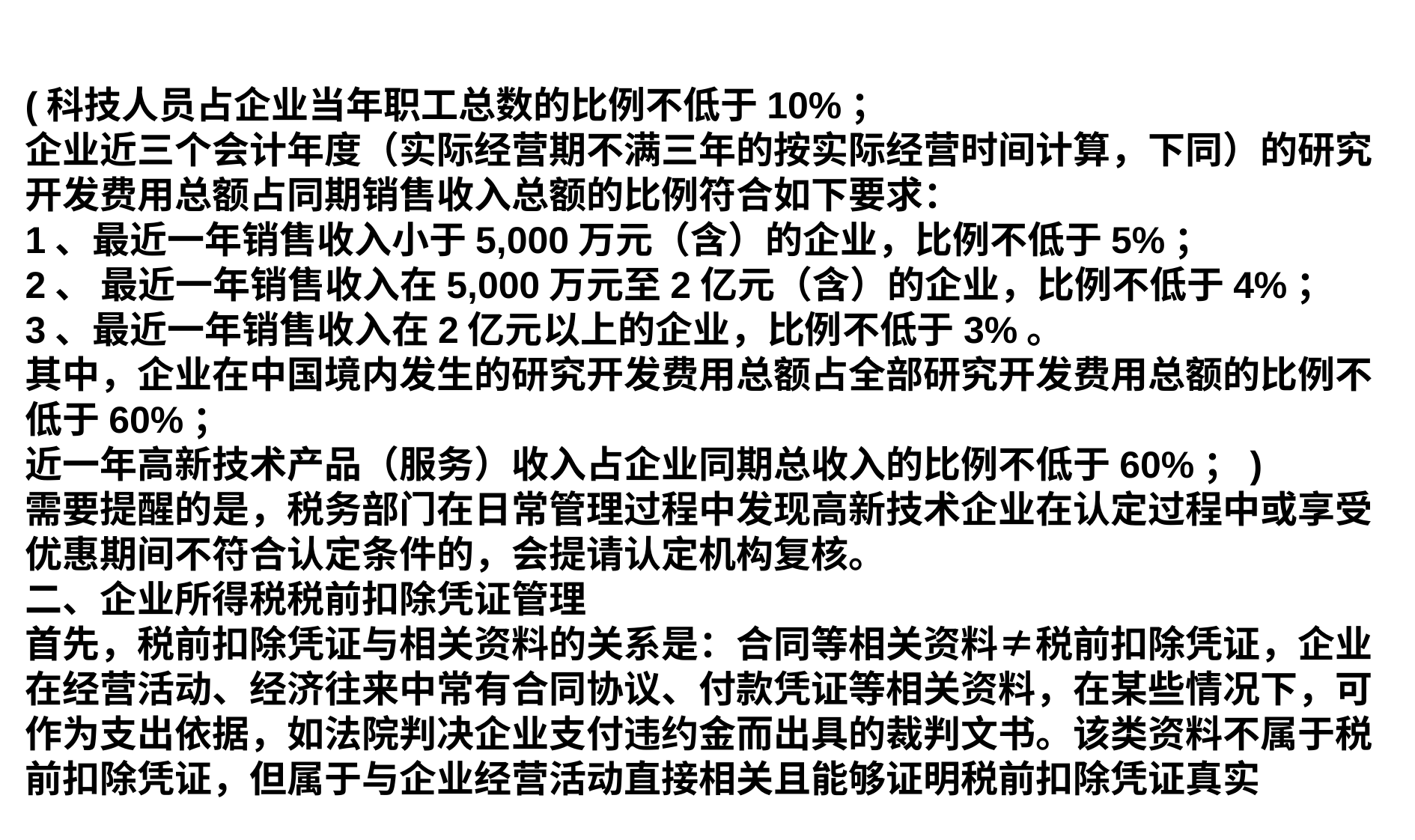

(科技人员占企业当年职工总数的比例不低于10%；
企业近三个会计年度（实际经营期不满三年的按实际经营时间计算，下同）的研究开发费用总额占同期销售收入总额的比例符合如下要求：
1、最近一年销售收入小于5,000万元（含）的企业，比例不低于5%；
2、 最近一年销售收入在5,000万元至2亿元（含）的企业，比例不低于4%；
3、最近一年销售收入在2亿元以上的企业，比例不低于3%。
其中，企业在中国境内发生的研究开发费用总额占全部研究开发费用总额的比例不低于60%；
近一年高新技术产品（服务）收入占企业同期总收入的比例不低于60%；)
需要提醒的是，税务部门在日常管理过程中发现高新技术企业在认定过程中或享受优惠期间不符合认定条件的，会提请认定机构复核。
二、企业所得税税前扣除凭证管理
首先，税前扣除凭证与相关资料的关系是：合同等相关资料≠税前扣除凭证，企业在经营活动、经济往来中常有合同协议、付款凭证等相关资料，在某些情况下，可作为支出依据，如法院判决企业支付违约金而出具的裁判文书。该类资料不属于税前扣除凭证，但属于与企业经营活动直接相关且能够证明税前扣除凭证真实